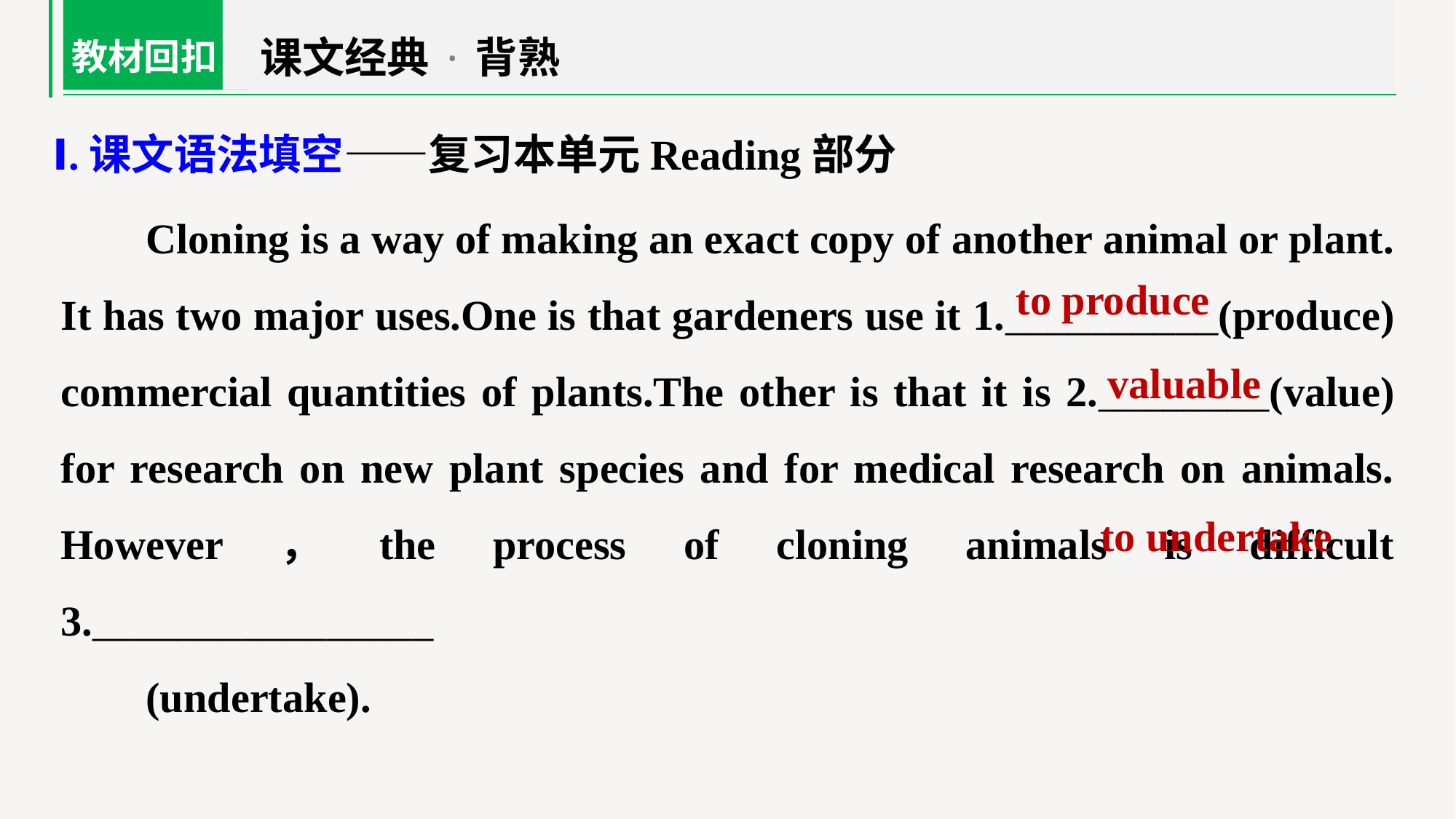

课文经典·背熟
教材回扣
Ⅰ.课文语法填空——复习本单元Reading部分
Cloning is a way of making an exact copy of another animal or plant. It has two major uses.One is that gardeners use it 1.__________(produce) commercial quantities of plants.The other is that it is 2.________(value) for research on new plant species and for medical research on animals. However，the process of cloning animals is difficult 3.________________
(undertake).
to produce
valuable
to undertake